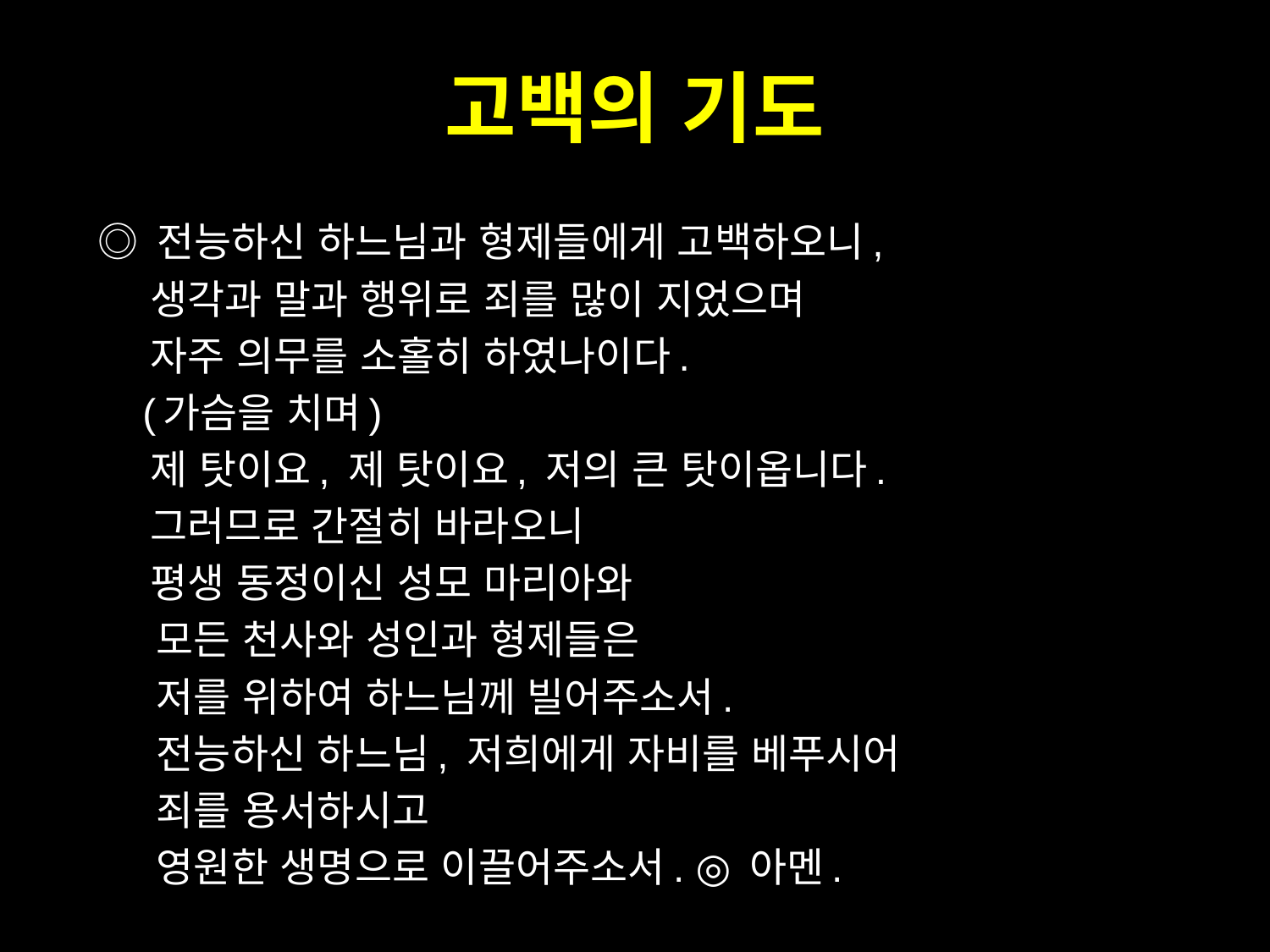

# 고백의 기도
◎ 전능하신 하느님과 형제들에게 고백하오니,
    생각과 말과 행위로 죄를 많이 지었으며
    자주 의무를 소홀히 하였나이다.
    (가슴을 치며)
    제 탓이요, 제 탓이요, 저의 큰 탓이옵니다.
    그러므로 간절히 바라오니
    평생 동정이신 성모 마리아와
	 모든 천사와 성인과 형제들은
	 저를 위하여 하느님께 빌어주소서.
	 전능하신 하느님, 저희에게 자비를 베푸시어
	 죄를 용서하시고
	 영원한 생명으로 이끌어주소서. ◎ 아멘.